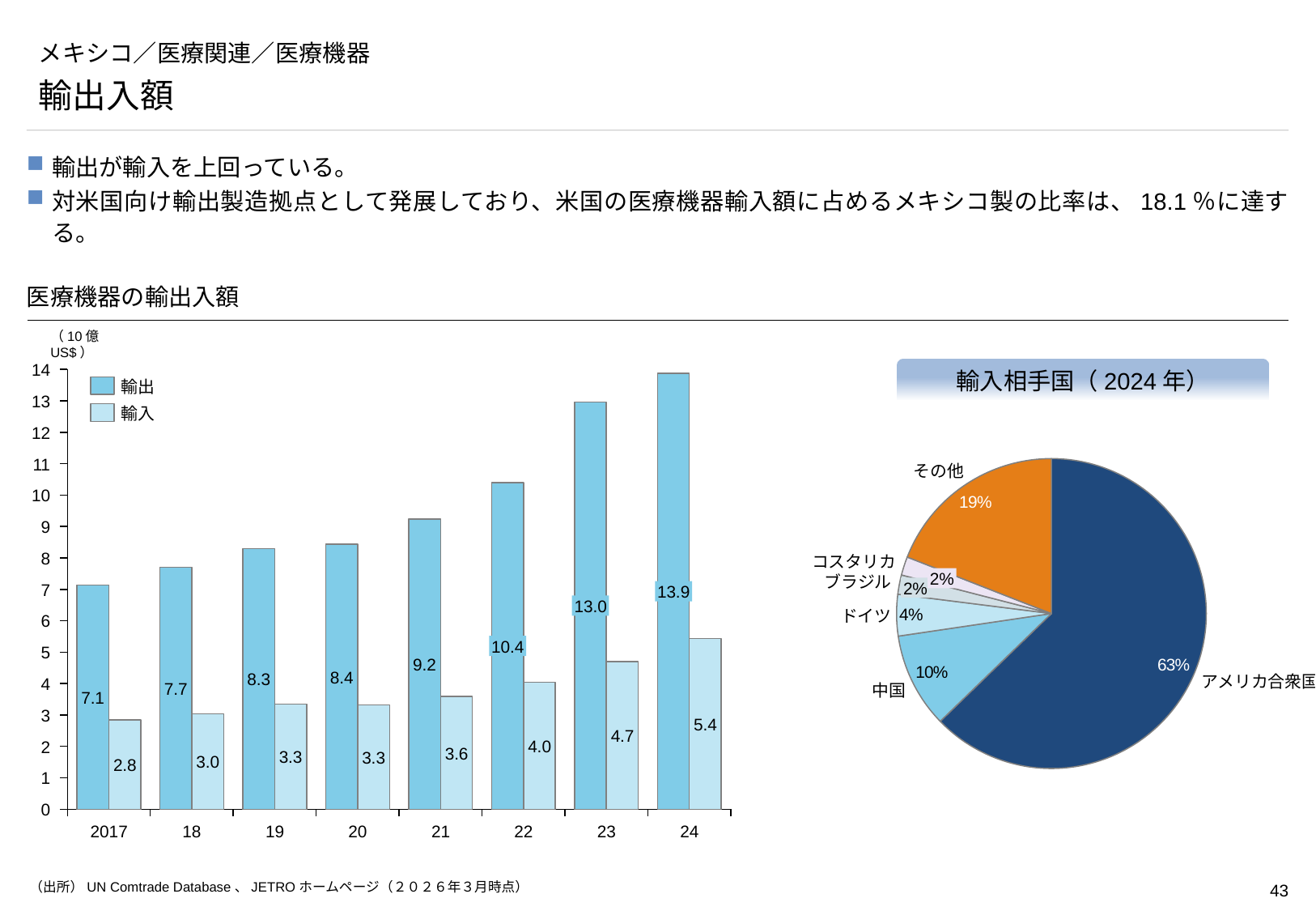

# メキシコ／医療関連／医療機器
輸出入額
輸出が輸入を上回っている。
対米国向け輸出製造拠点として発展しており、米国の医療機器輸入額に占めるメキシコ製の比率は、18.1％に達する。
医療機器の輸出入額
（10億US$）

### Chart

| Category |  |  |
|---|---|---|
輸入相手国（2024年）
14
輸出

13
輸入

### Chart

| Category |  |
|---|---|
12
11
その他
10
9
8
コスタリカ
2%
ブラジル
2%
7
13.9
13.0
ドイツ
6
10.4
5
9.2
8.4
8.3
アメリカ合衆国
4
7.7
中国
7.1
3
5.4
4.7
4.0
2
3.6
3.3
3.3
3.0
2.8
1
0
2017
18
19
20
21
22
23
24
（出所）UN Comtrade Database、JETROホームページ（２０２６年３月時点）